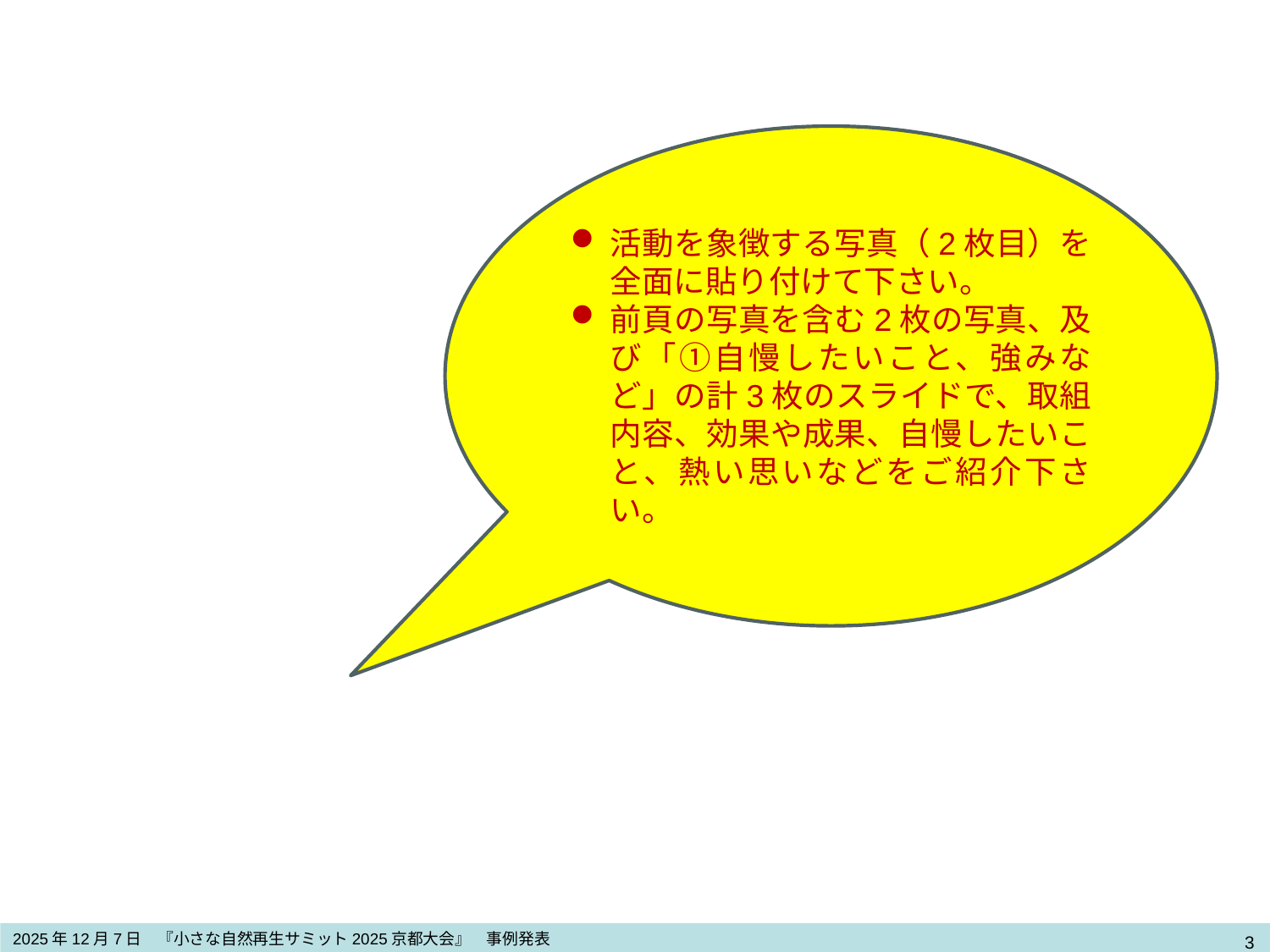

活動を象徴する写真（2枚目）を全面に貼り付けて下さい。
前頁の写真を含む2枚の写真、及び「①自慢したいこと、強みなど」の計3枚のスライドで、取組内容、効果や成果、自慢したいこと、熱い思いなどをご紹介下さい。
3